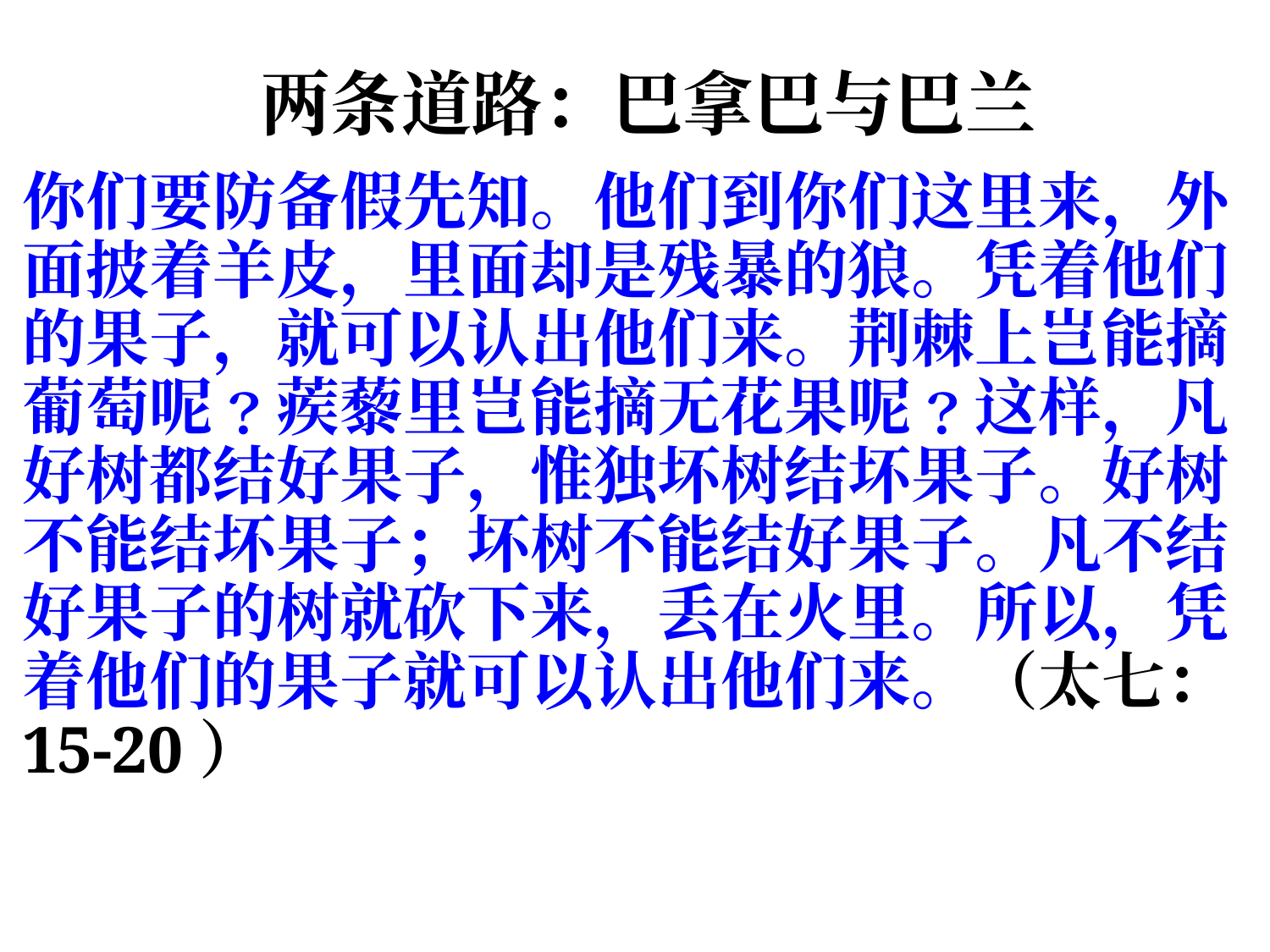

# 两条道路：巴拿巴与巴兰
你们要防备假先知。他们到你们这里来，外面披着羊皮，里面却是残暴的狼。凭着他们的果子，就可以认出他们来。荆棘上岂能摘葡萄呢﹖蒺藜里岂能摘无花果呢﹖这样，凡好树都结好果子，惟独坏树结坏果子。好树不能结坏果子；坏树不能结好果子。凡不结好果子的树就砍下来，丢在火里。所以，凭着他们的果子就可以认出他们来。（太七：15-20）